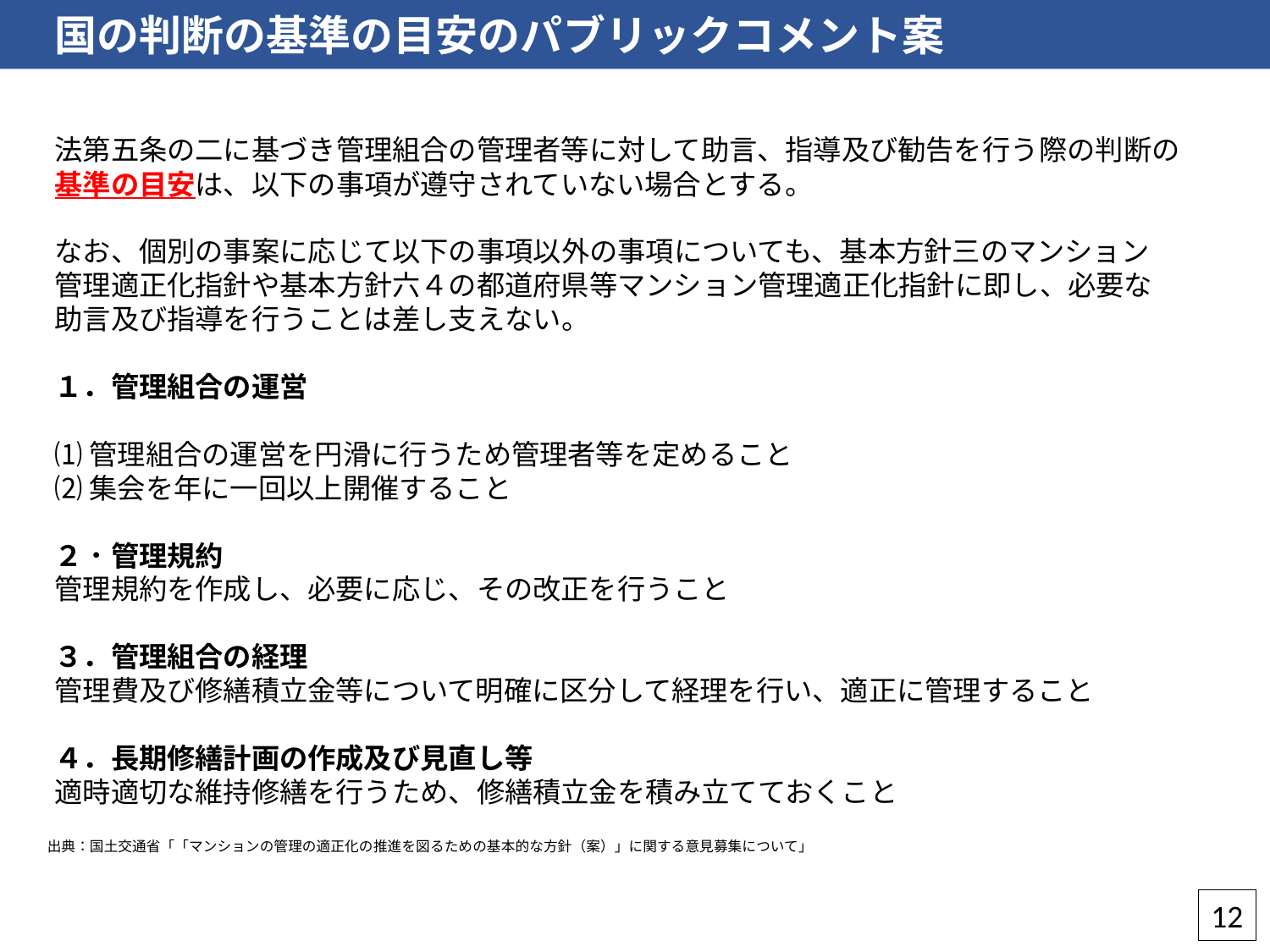

国の判断の基準の目安のパブリックコメント案
法第五条の二に基づき管理組合の管理者等に対して助言、指導及び勧告を行う際の判断の
基準の目安は、以下の事項が遵守されていない場合とする。

なお、個別の事案に応じて以下の事項以外の事項についても、基本方針三のマンション
管理適正化指針や基本方針六４の都道府県等マンション管理適正化指針に即し、必要な
助言及び指導を行うことは差し支えない。

１．管理組合の運営

⑴管理組合の運営を円滑に行うため管理者等を定めること
⑵集会を年に一回以上開催すること

２．管理規約
管理規約を作成し、必要に応じ、その改正を行うこと

３．管理組合の経理
管理費及び修繕積立金等について明確に区分して経理を行い、適正に管理すること

４．長期修繕計画の作成及び見直し等
適時適切な維持修繕を行うため、修繕積立金を積み立てておくこと
出典：国土交通省「「マンションの管理の適正化の推進を図るための基本的な方針（案）」に関する意見募集について」
12